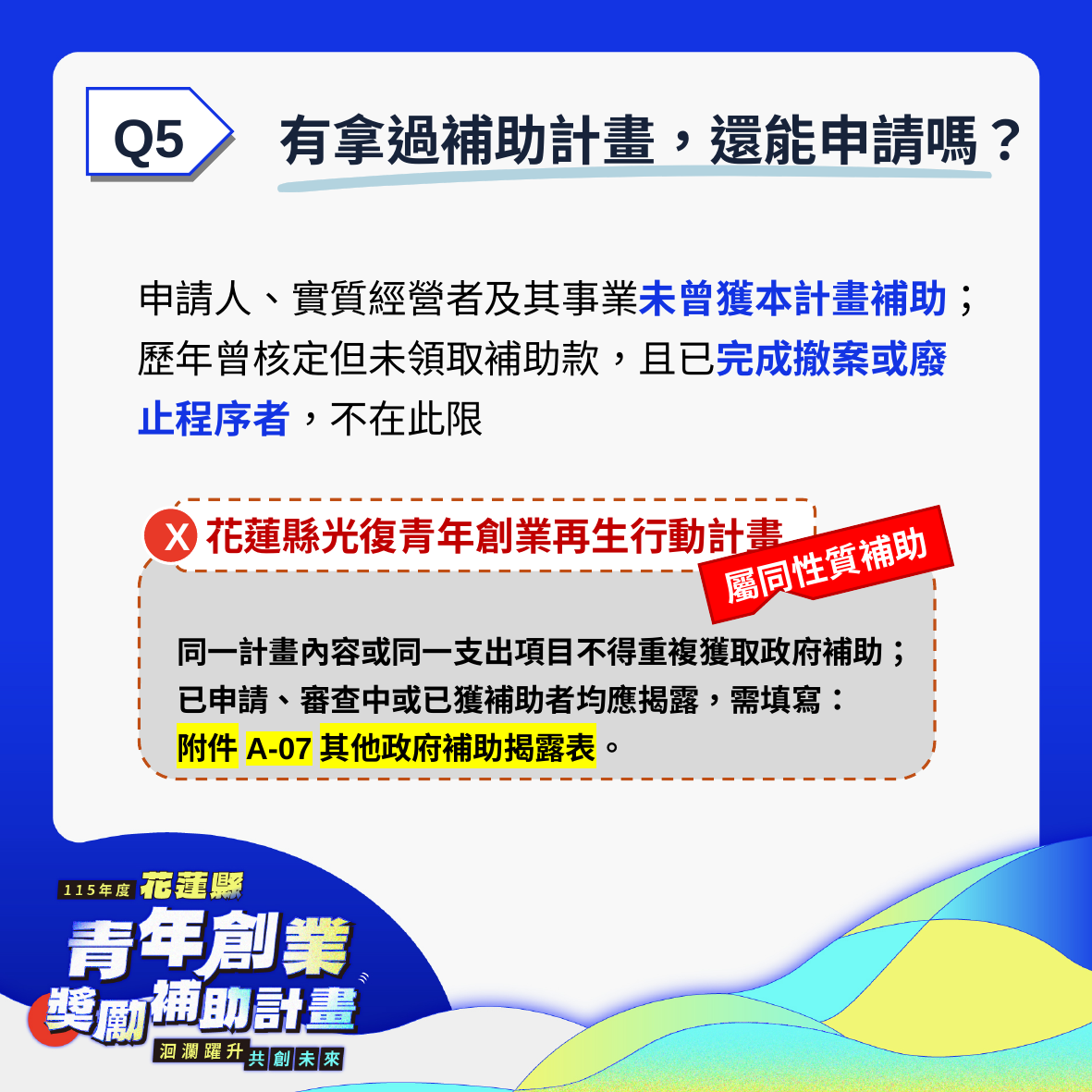

有拿過補助計畫，還能申請嗎？
Q5

申請人、實質經營者及其事業未曾獲本計畫補助；歷年曾核定但未領取補助款，且已完成撤案或廢止程序者，不在此限
花蓮縣光復青年創業再生行動計畫
X
屬同性質補助

同一計畫內容或同一支出項目不得重複獲取政府補助；已申請、審查中或已獲補助者均應揭露，需填寫：
附件A-07其他政府補助揭露表。